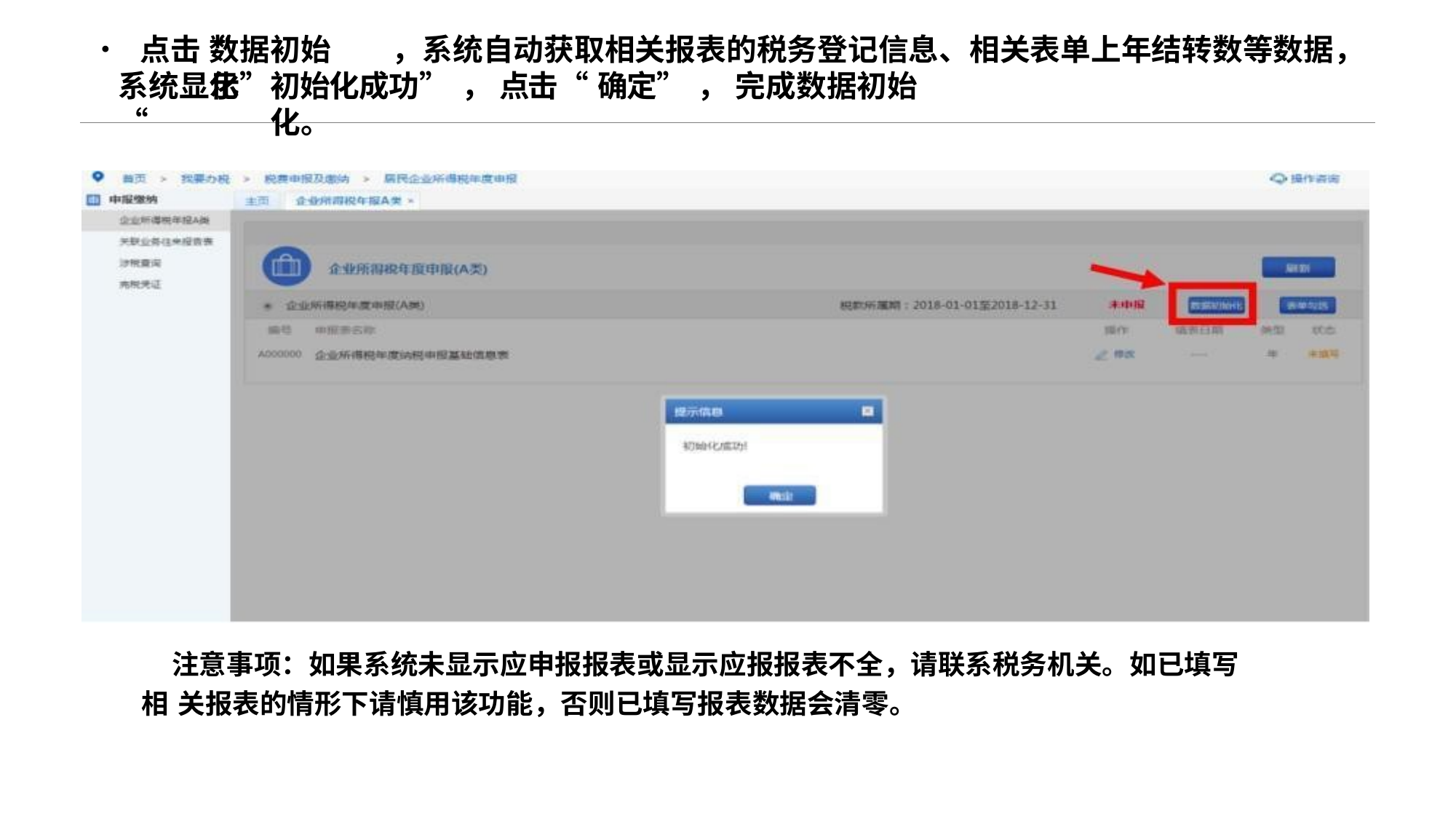

# •	点击“
数据初始化”
，系统自动获取相关报表的税务登记信息、相关表单上年结转数等数据，
系统显示“
初始化成功”  ， 点击“	确定”  ， 完成数据初始化。

注意事项：如果系统未显示应申报报表或显示应报报表不全，请联系税务机关。如已填写  相 关报表的情形下请慎用该功能，否则已填写报表数据会清零。